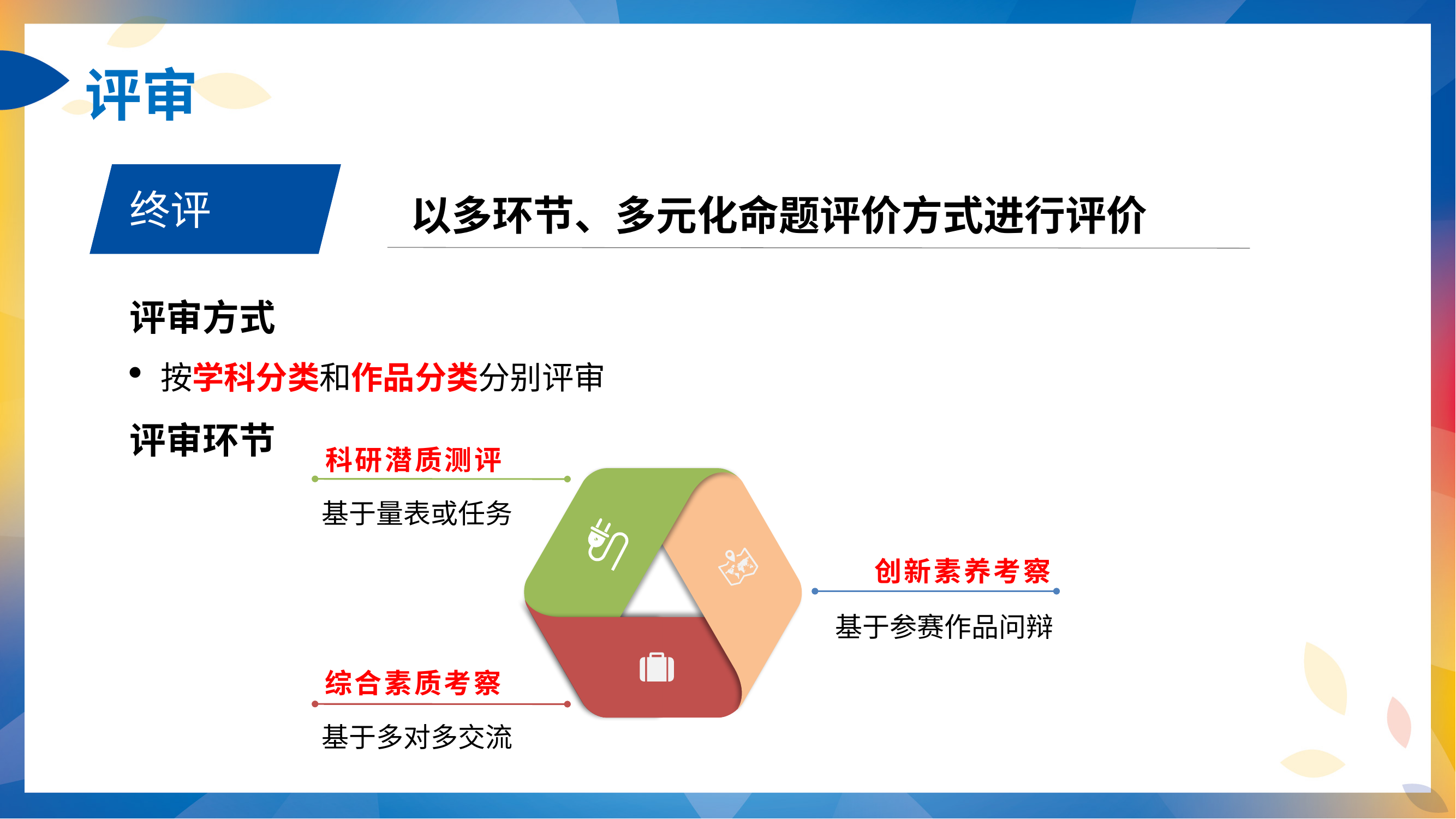

评审

以多环节、多元化命题评价方式进行评价
终评
评审方式
按学科分类和作品分类分别评审
评审环节
科研潜质测评

基于量表或任务
创新素养考察
基于参赛作品问辩

综合素质考察
基于多对多交流